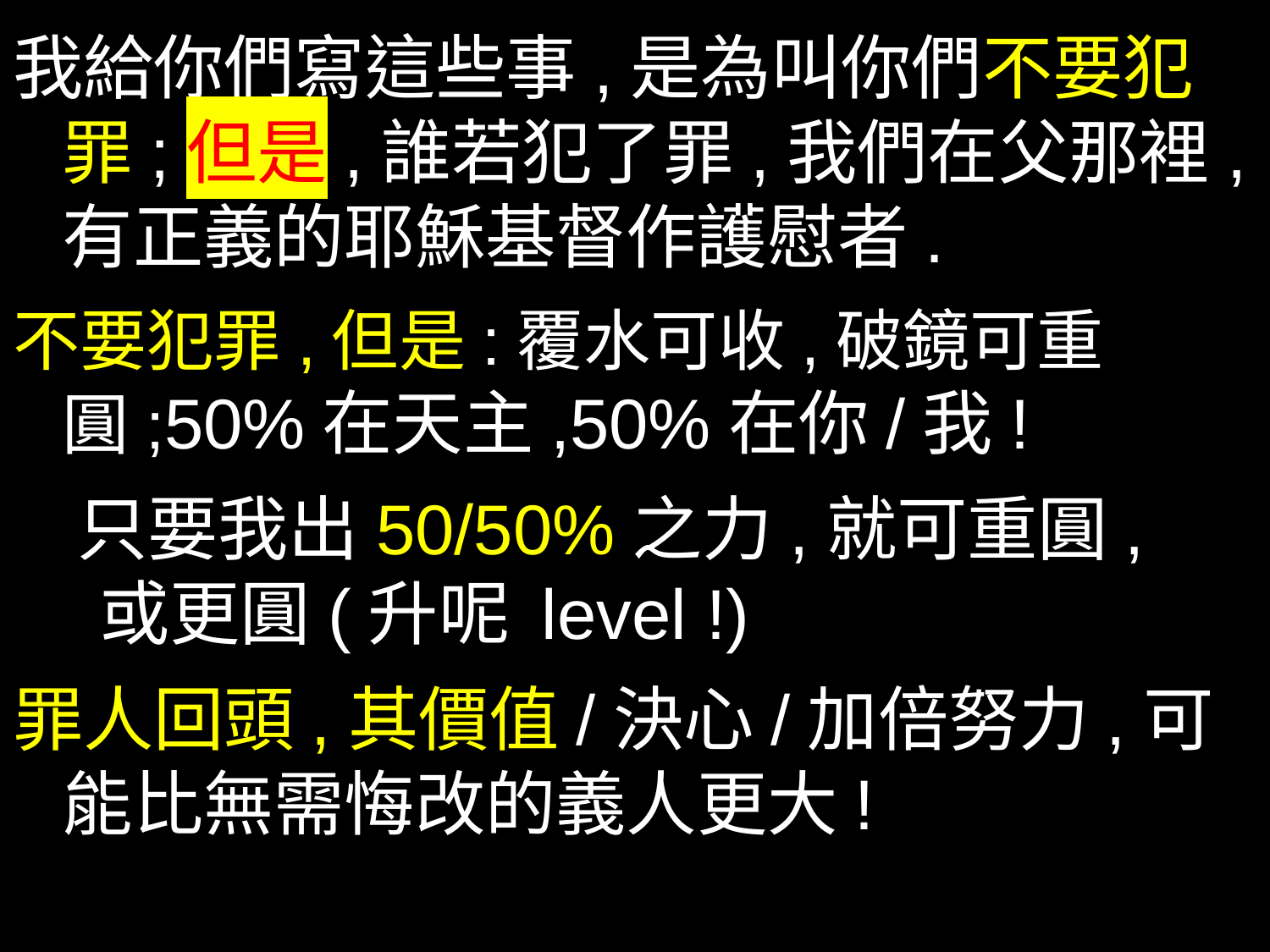

我給你們寫這些事,是為叫你們不要犯罪;但是,誰若犯了罪,我們在父那裡,有正義的耶穌基督作護慰者.
不要犯罪,但是:覆水可收,破鏡可重圓;50%在天主,50%在你/我!
   只要我出50/50%之力,就可重圓,
 或更圓(升呢 level !)
罪人回頭,其價值/決心/加倍努力,可能比無需悔改的義人更大!